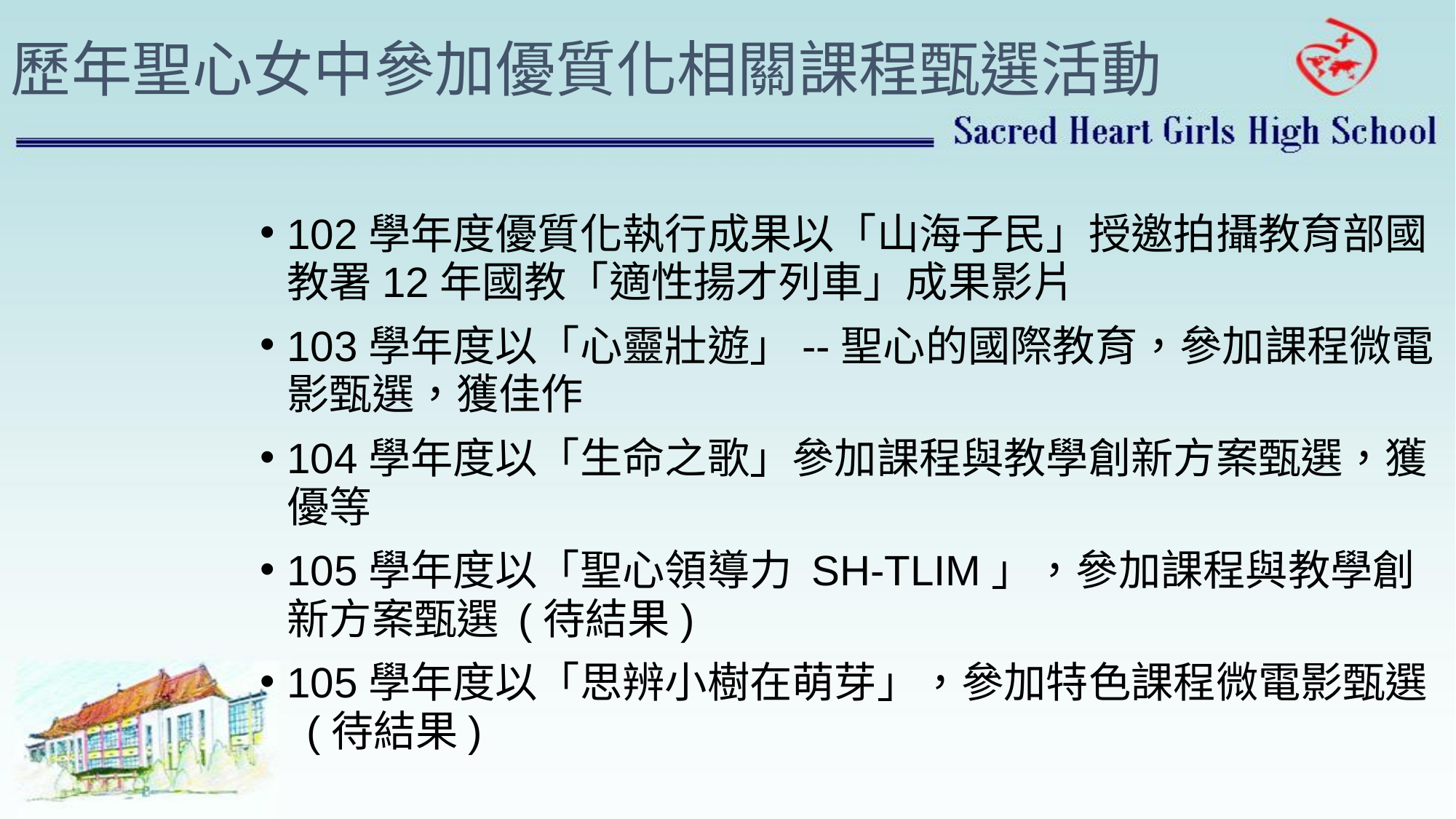

歷年聖心女中參加優質化相關課程甄選活動
102學年度優質化執行成果以「山海子民」授邀拍攝教育部國教署12年國教「適性揚才列車」成果影片
103學年度以「心靈壯遊」--聖心的國際教育，參加課程微電影甄選，獲佳作
104學年度以「生命之歌」參加課程與教學創新方案甄選，獲優等
105學年度以「聖心領導力 SH-TLIM」，參加課程與教學創新方案甄選 (待結果)
105學年度以「思辨小樹在萌芽」，參加特色課程微電影甄選   (待結果)